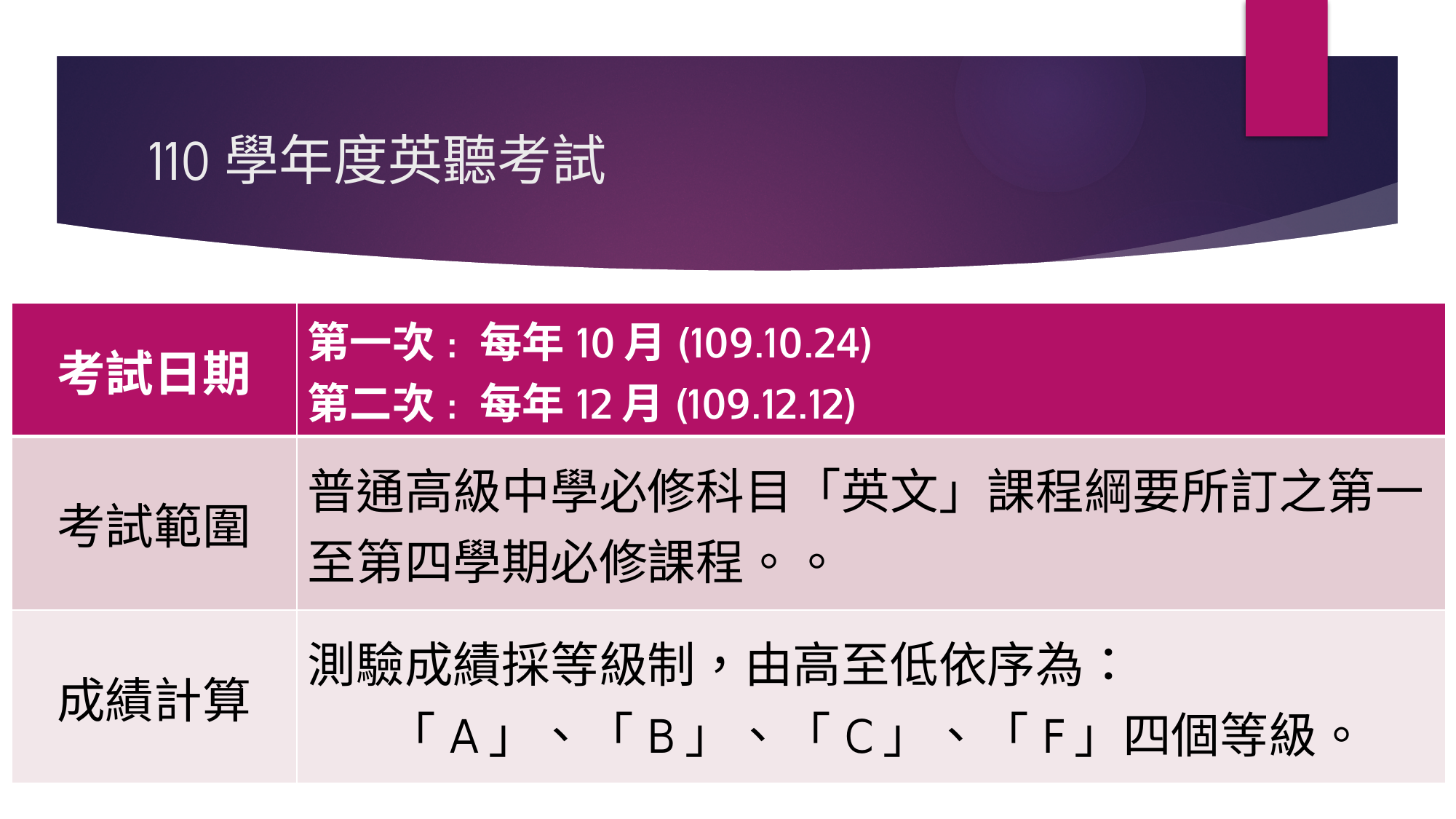

# 110學年度英聽考試
| 考試日期 | 第一次: 每年10月(109.10.24) 第二次: 每年12月(109.12.12) |
| --- | --- |
| 考試範圍 | 普通高級中學必修科目「英文」課程綱要所訂之第一至第四學期必修課程。。 |
| 成績計算 | 測驗成績採等級制，由高至低依序為： 「A」、「B」、「C」、「F」四個等級。 |